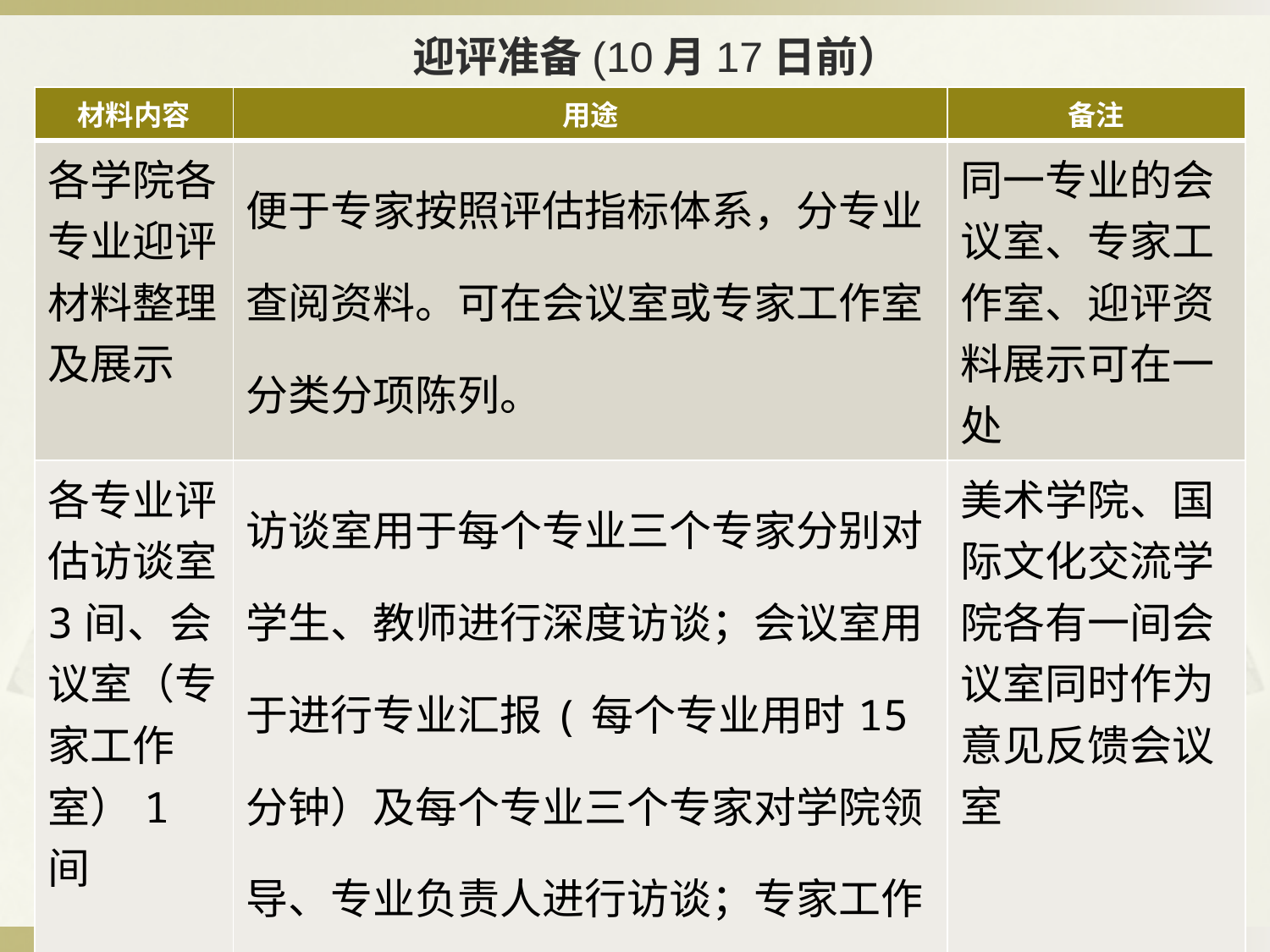

# 迎评准备(10月17日前）
| 材料内容 | 用途 | 备注 |
| --- | --- | --- |
| 各学院各专业迎评材料整理及展示 | 便于专家按照评估指标体系，分专业查阅资料。可在会议室或专家工作室分类分项陈列。 | 同一专业的会议室、专家工作室、迎评资料展示可在一处 |
| 各专业评估访谈室3间、会议室（专家工作室）1间 | 访谈室用于每个专业三个专家分别对学生、教师进行深度访谈；会议室用于进行专业汇报(每个专业用时15分钟）及每个专业三个专家对学院领导、专业负责人进行访谈；专家工作室用于专家查阅资料及讨论形成专业评估意见 | 美术学院、国际文化交流学院各有一间会议室同时作为意见反馈会议室 |